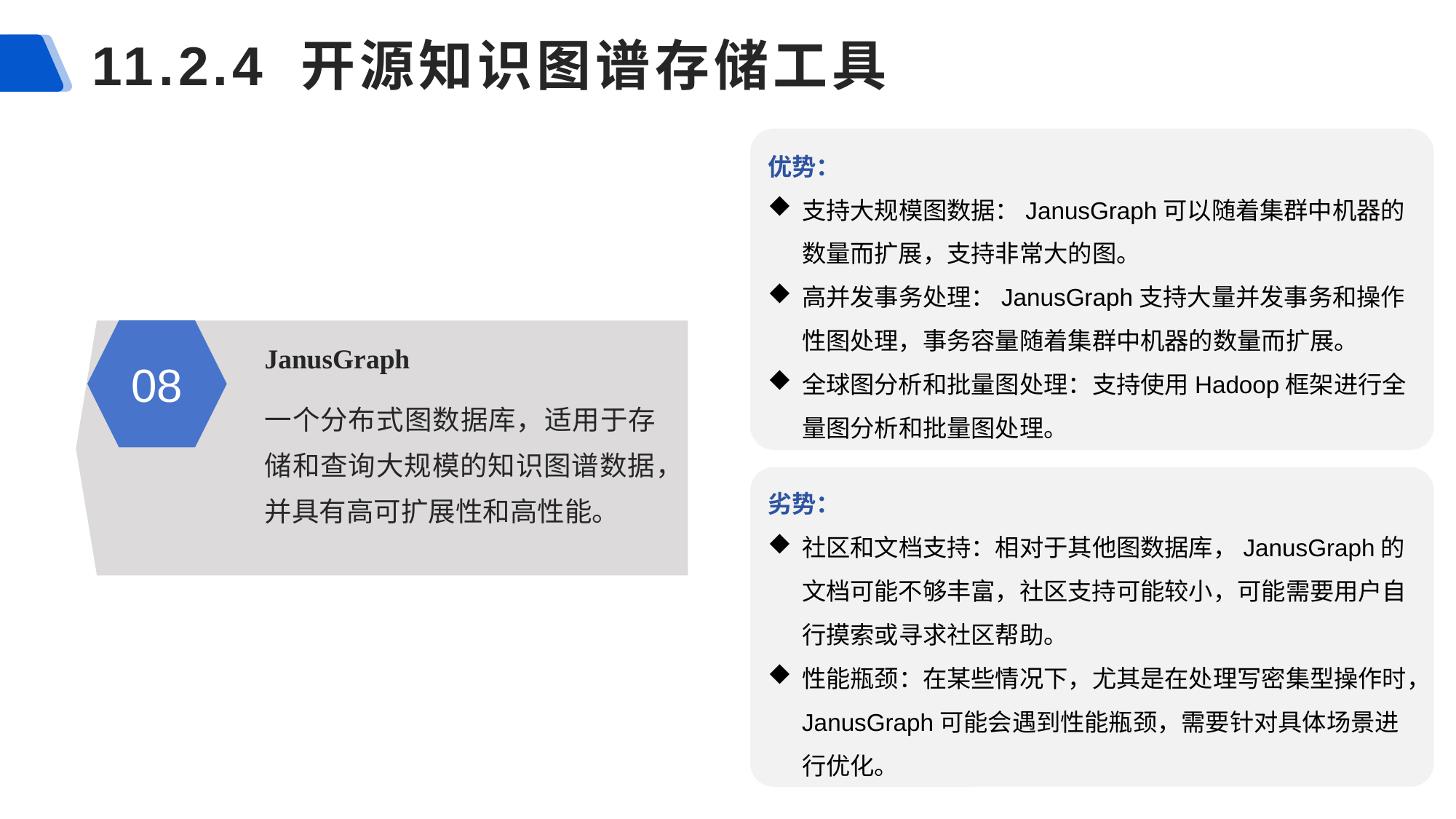

# 11.2.4 开源知识图谱存储工具

优势：
支持大规模图数据：JanusGraph可以随着集群中机器的数量而扩展，支持非常大的图。
高并发事务处理：JanusGraph支持大量并发事务和操作性图处理，事务容量随着集群中机器的数量而扩展。
全球图分析和批量图处理：支持使用Hadoop框架进行全量图分析和批量图处理。
JanusGraph
一个分布式图数据库，适用于存储和查询大规模的知识图谱数据，并具有高可扩展性和高性能。

08
劣势：
社区和文档支持：相对于其他图数据库，JanusGraph的文档可能不够丰富，社区支持可能较小，可能需要用户自行摸索或寻求社区帮助。
性能瓶颈：在某些情况下，尤其是在处理写密集型操作时，JanusGraph可能会遇到性能瓶颈，需要针对具体场景进行优化。